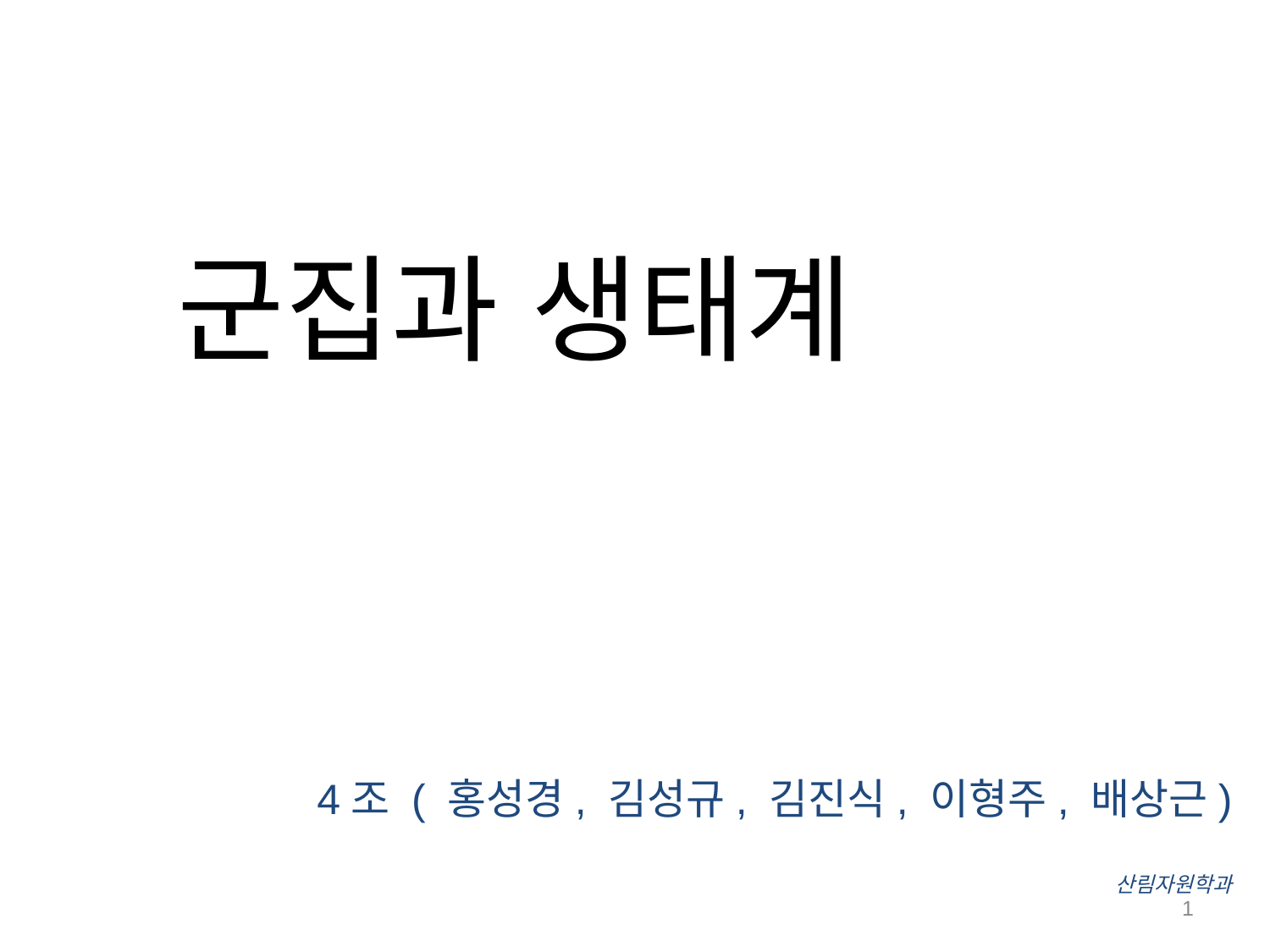

# 군집과 생태계
4조 ( 홍성경, 김성규, 김진식, 이형주, 배상근)

산림자원학과
1